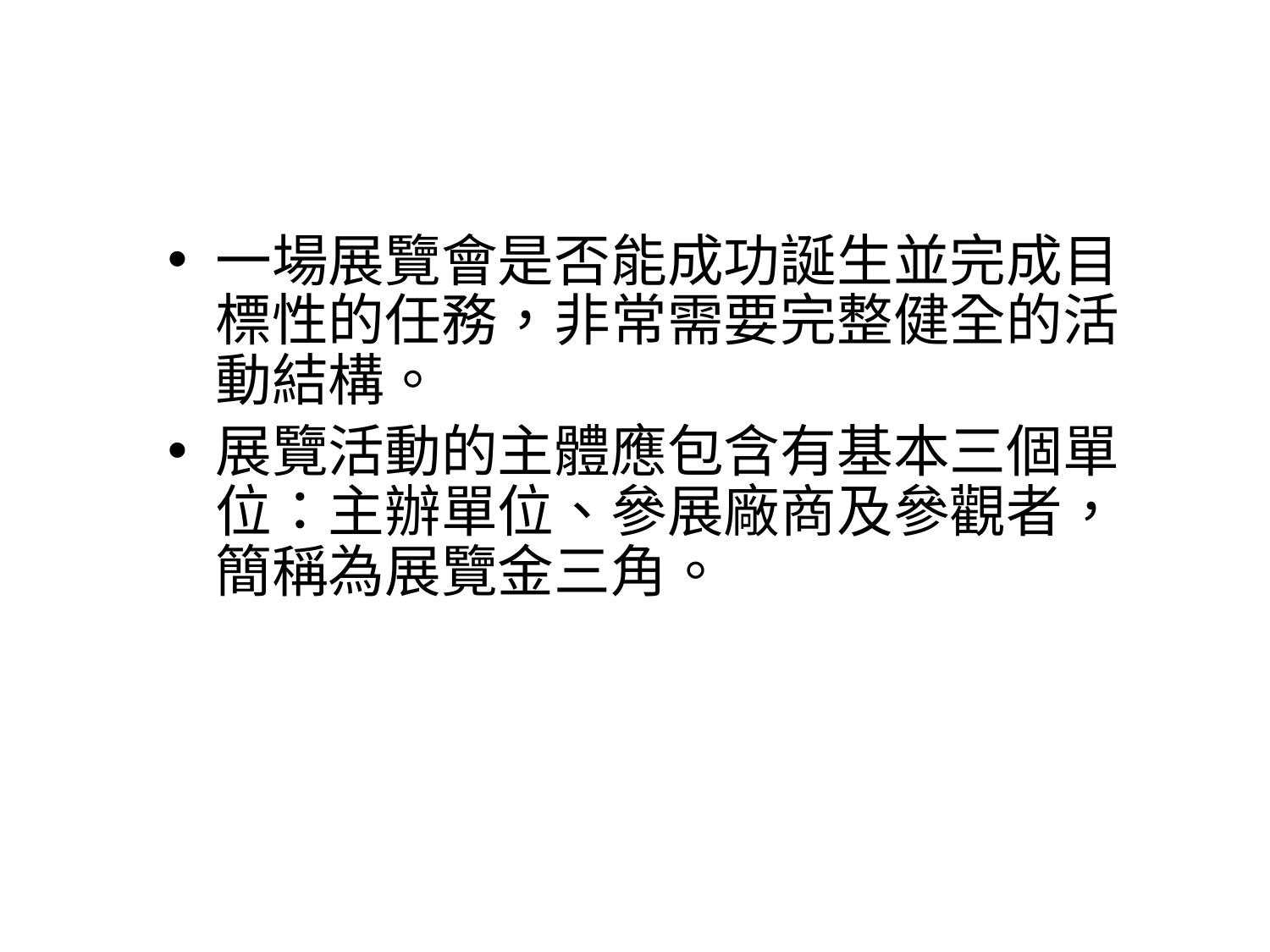

一場展覽會是否能成功誕生並完成目標性的任務，非常需要完整健全的活動結構。
展覽活動的主體應包含有基本三個單位：主辦單位、參展廠商及參觀者，簡稱為展覽金三角。